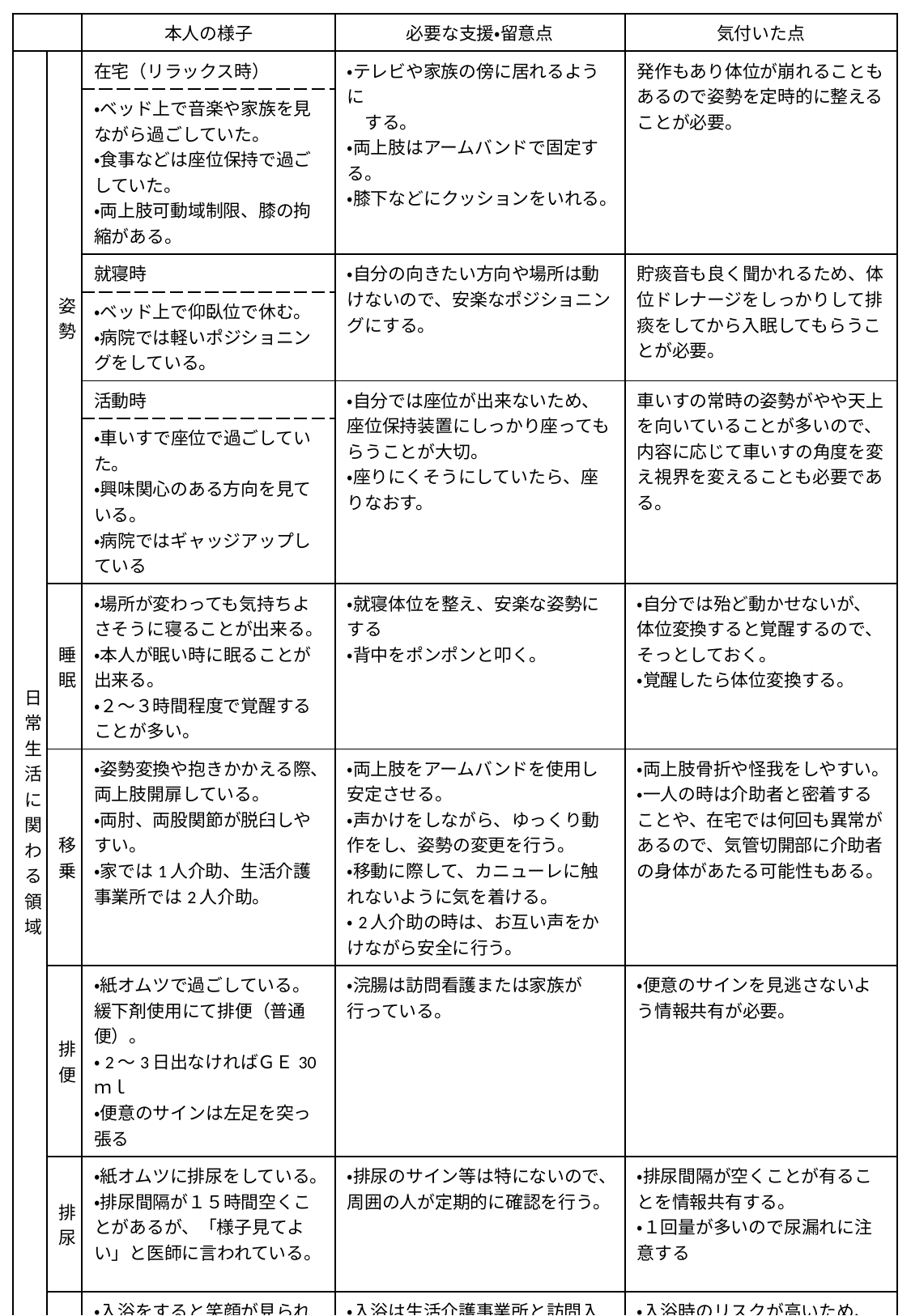

|  |  | 本人の様子 | 必要な支援・留意点 | 気付いた点 |
| --- | --- | --- | --- | --- |
| 日常生活に関わる領域 | 姿勢 | 在宅（リラックス時） | ・テレビや家族の傍に居れるように 　する。 ・両上肢はアームバンドで固定する。 ・膝下などにクッションをいれる。 | 発作もあり体位が崩れることもあるので姿勢を定時的に整えることが必要。 |
|  |  | ・ベッド上で音楽や家族を見ながら過ごしていた。 ・食事などは座位保持で過ごしていた。 ・両上肢可動域制限、膝の拘縮がある。 |  |  |
|  |  | 就寝時 | ・自分の向きたい方向や場所は動けないので、安楽なポジショニングにする。 | 貯痰音も良く聞かれるため、体位ドレナージをしっかりして排痰をしてから入眠してもらうことが必要。 |
|  |  | ・ベッド上で仰臥位で休む。 ・病院では軽いポジショニングをしている。 |  |  |
|  |  | 活動時 | ・自分では座位が出来ないため、座位保持装置にしっかり座ってもらうことが大切。 ・座りにくそうにしていたら、座りなおす。 | 車いすの常時の姿勢がやや天上を向いていることが多いので、内容に応じて車いすの角度を変え視界を変えることも必要である。 |
|  |  | ・車いすで座位で過ごしていた。 ・興味関心のある方向を見ている。 ・病院ではギャッジアップしている |  |  |
|  | 睡眠 | ・場所が変わっても気持ちよさそうに寝ることが出来る。 ・本人が眠い時に眠ることが出来る。 ・２～３時間程度で覚醒することが多い。 | ・就寝体位を整え、安楽な姿勢にする ・背中をポンポンと叩く。 | ・自分では殆ど動かせないが、体位変換すると覚醒するので、そっとしておく。 ・覚醒したら体位変換する。 |
|  | 移乗 | ・姿勢変換や抱きかかえる際、両上肢開扉している。 ・両肘、両股関節が脱臼しやすい。 ・家では1人介助、生活介護事業所では2人介助。 | ・両上肢をアームバンドを使用し安定させる。 ・声かけをしながら、ゆっくり動作をし、姿勢の変更を行う。 ・移動に際して、カニューレに触れないように気を着ける。 ・2人介助の時は、お互い声をかけながら安全に行う。 | ・両上肢骨折や怪我をしやすい。 ・一人の時は介助者と密着することや、在宅では何回も異常があるので、気管切開部に介助者の身体があたる可能性もある。 |
|  | 排便 | ・紙オムツで過ごしている。緩下剤使用にて排便（普通便）。 ・2～3日出なければＧＥ30ｍｌ ・便意のサインは左足を突っ張る | ・浣腸は訪問看護または家族が行っている。 | ・便意のサインを見逃さないよう情報共有が必要。 |
|  | 排尿 | ・紙オムツに排尿をしている。 ・排尿間隔が１５時間空くことがあるが、「様子見てよい」と医師に言われている。 | ・排尿のサイン等は特にないので、周囲の人が定期的に確認を行う。 | ・排尿間隔が空くことが有ることを情報共有する。 ・１回量が多いので尿漏れに注意する |
|  | 入浴 | ・入浴をすると笑顔が見られ大好きである。　 ・自宅で入浴（居宅介護） ・病院ではシャワーのみ。 | ・入浴は生活介護事業所と訪問入浴とする。 ・カニューレの紐の確認 ・両上肢をアームバンド使用 | ・入浴時のリスクが高いため、安全を考え訪問看護の支援が必要。 |
|  | 更衣 | ・首周りのあいた上服とズボンの服装が多い。 ・更衣時、身体の力を抜き、介助しやすいようにしてくれる。 ・病院では病衣のみ。 | ・カニューレに衣類があたらないように気をつける。 ・両上肢が開扉しているため可動域を確認しながら行う。 | ・カニューレにあたり出血させる危険性がある。 ・両上肢・両下肢の拘縮があるため骨折に注意することが必要。 |